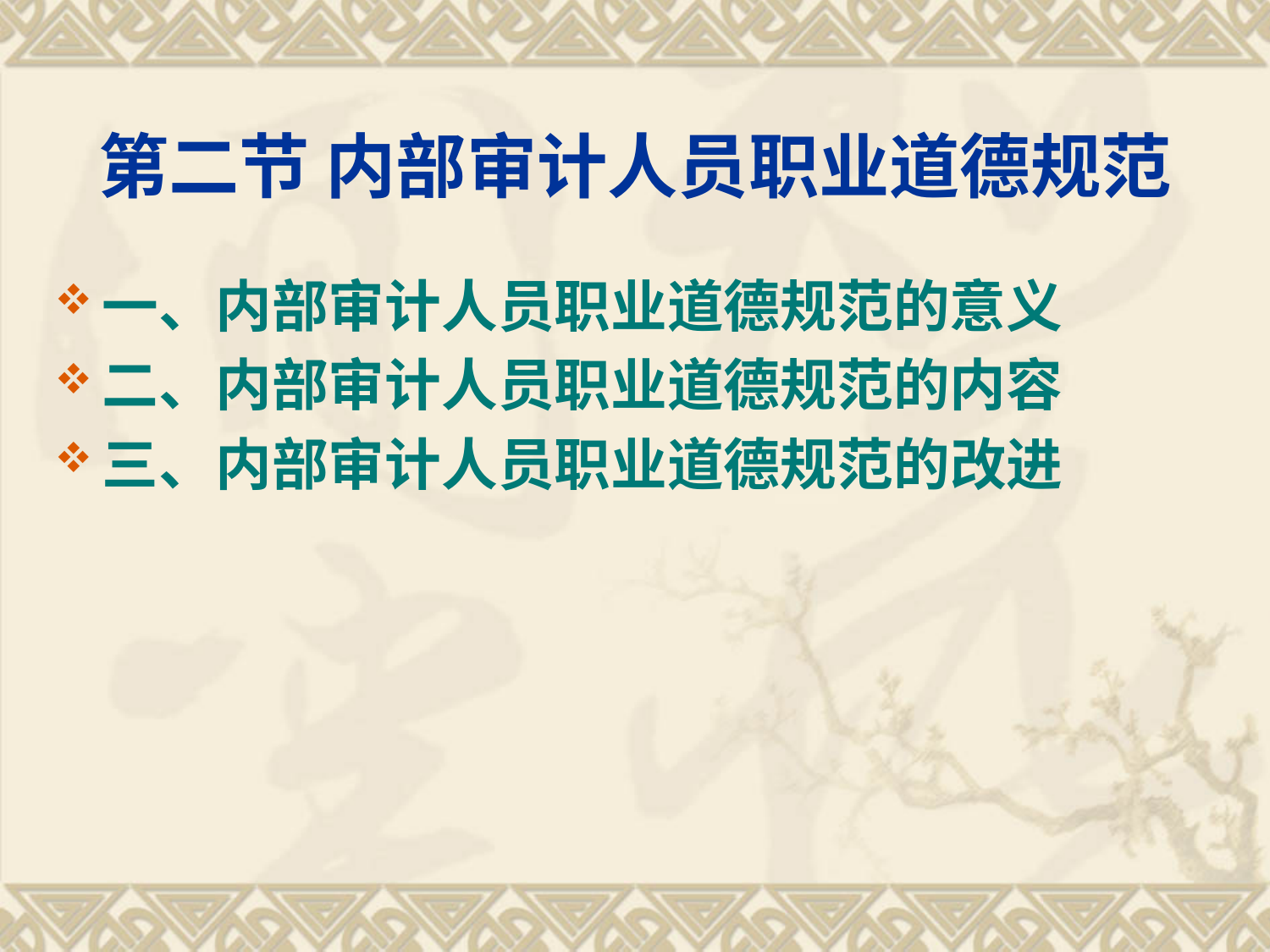

# 第二节 内部审计人员职业道德规范
一、内部审计人员职业道德规范的意义
二、内部审计人员职业道德规范的内容
三、内部审计人员职业道德规范的改进